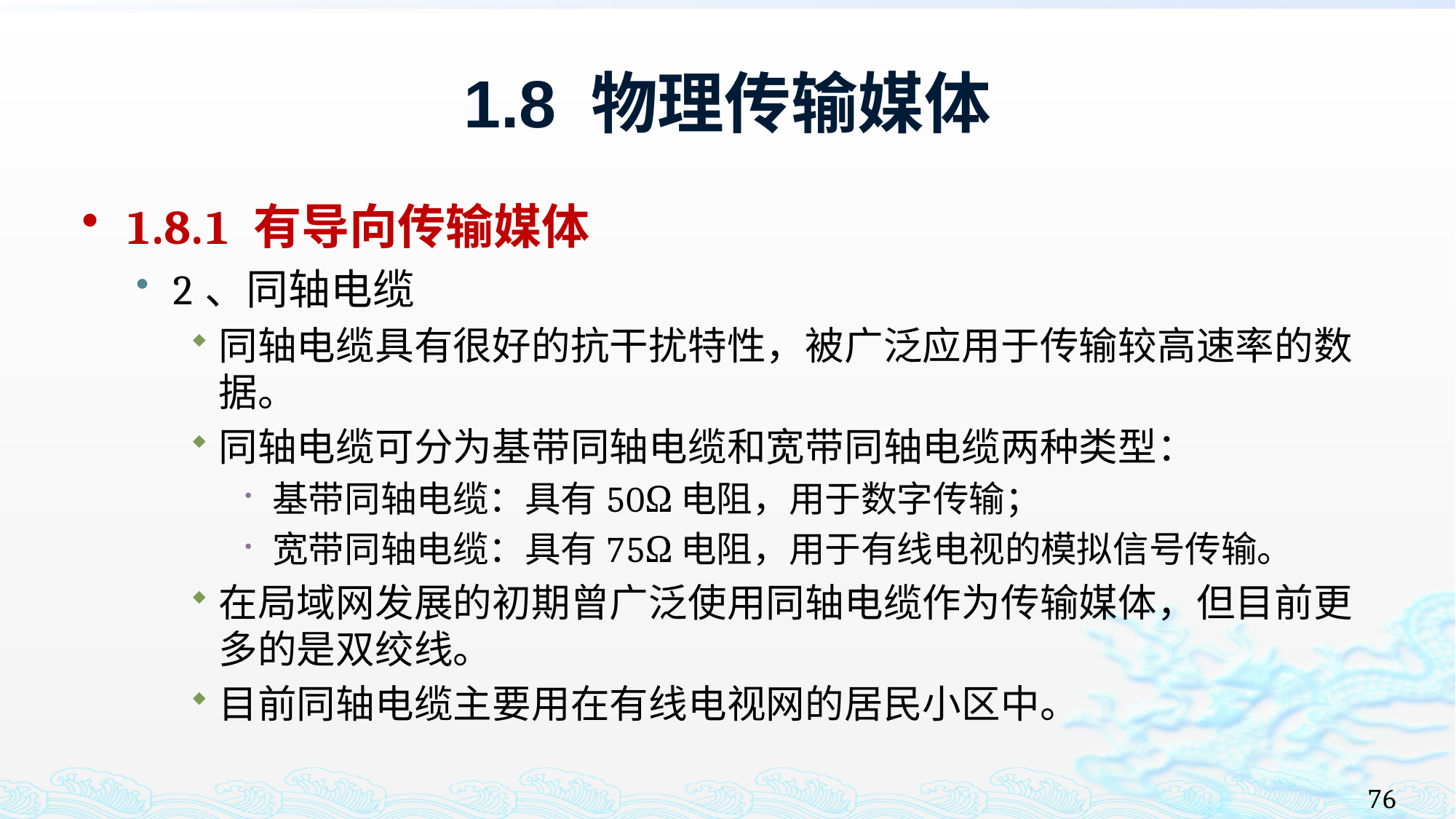

# 1.8 物理传输媒体
1.8.1 有导向传输媒体
2、同轴电缆
同轴电缆具有很好的抗干扰特性，被广泛应用于传输较高速率的数据。
同轴电缆可分为基带同轴电缆和宽带同轴电缆两种类型：
基带同轴电缆：具有50Ω电阻，用于数字传输；
宽带同轴电缆：具有75Ω电阻，用于有线电视的模拟信号传输。
在局域网发展的初期曾广泛使用同轴电缆作为传输媒体，但目前更多的是双绞线。
目前同轴电缆主要用在有线电视网的居民小区中。

76